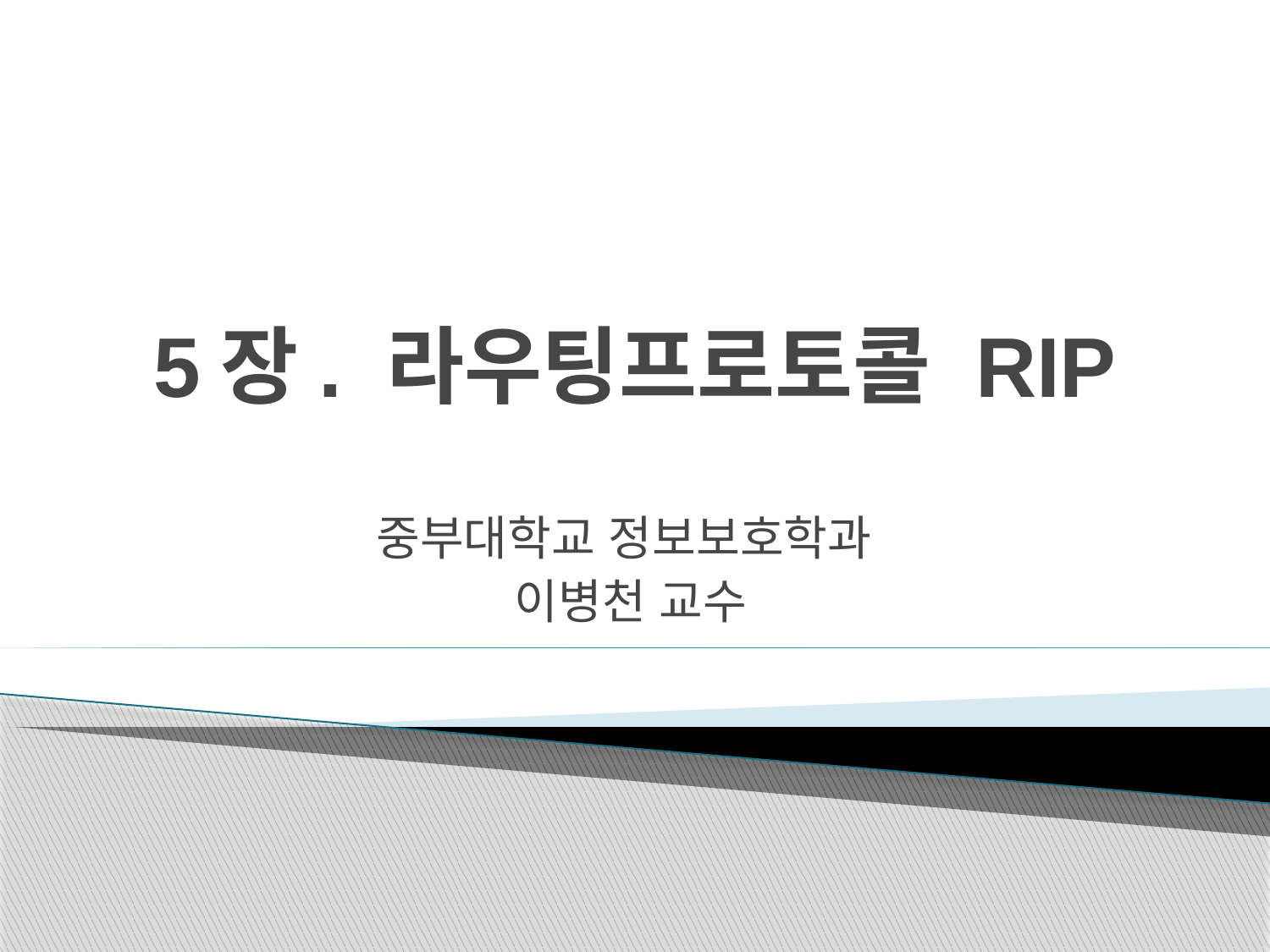

# 5장. 라우팅프로토콜 RIP
중부대학교 정보보호학과
이병천 교수